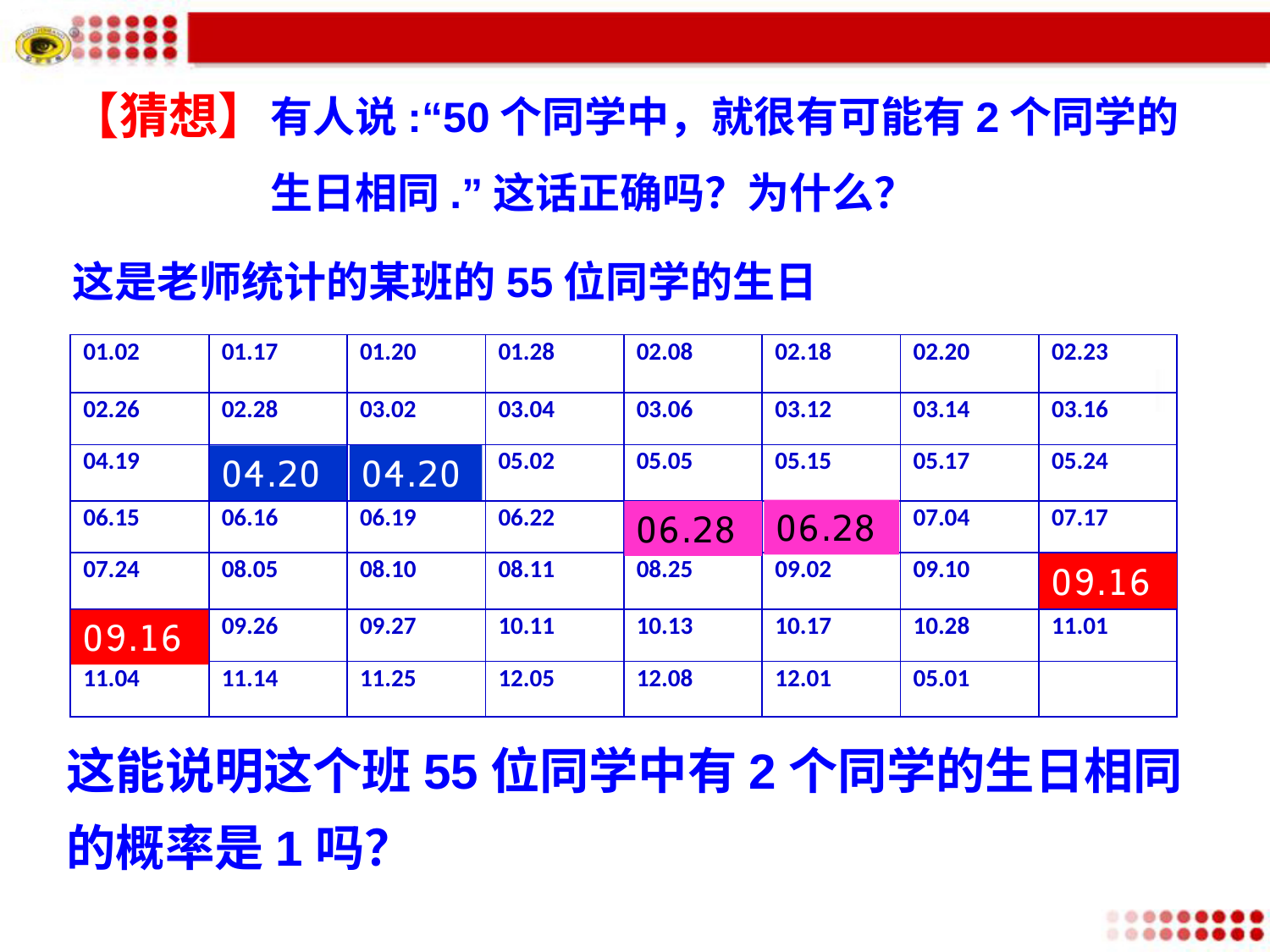

有人说:“50个同学中，就很有可能有2个同学的生日相同.”这话正确吗？为什么？
【猜想】
这是老师统计的某班的55位同学的生日
| 01.02 | 01.17 | 01.20 | 01.28 | 02.08 | 02.18 | 02.20 | 02.23 |
| --- | --- | --- | --- | --- | --- | --- | --- |
| 02.26 | 02.28 | 03.02 | 03.04 | 03.06 | 03.12 | 03.14 | 03.16 |
| 04.19 | 04.20 | 04.20 | 05.02 | 05.05 | 05.15 | 05.17 | 05.24 |
| 06.15 | 06.16 | 06.19 | 06.22 | 06.28 | 06.28 | 07.04 | 07.17 |
| 07.24 | 08.05 | 08.10 | 08.11 | 08.25 | 09.02 | 09.10 | 09.16 |
| 09.16 | 09.26 | 09.27 | 10.11 | 10.13 | 10.17 | 10.28 | 11.01 |
| 11.04 | 11.14 | 11.25 | 12.05 | 12.08 | 12.01 | 05.01 |  |
04.20
04.20
06.28
06.28
09.16
09.16
这能说明这个班55位同学中有2个同学的生日相同的概率是1吗？